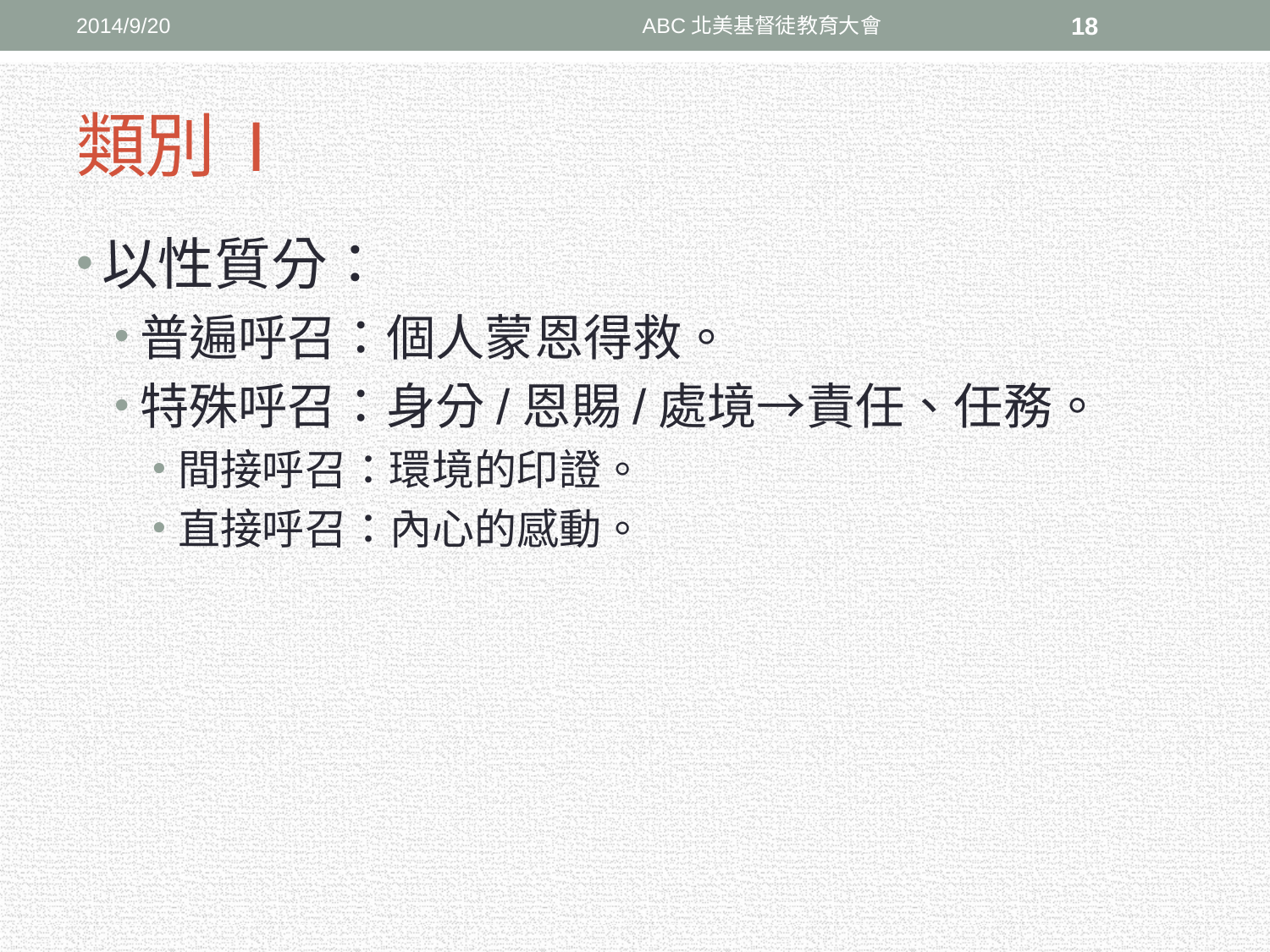

2014/9/20
ABC北美基督徒教育大會
18
# 類別 I
以性質分：
普遍呼召：個人蒙恩得救。
特殊呼召：身分/恩賜/處境→責任、任務。
間接呼召：環境的印證。
直接呼召：內心的感動。